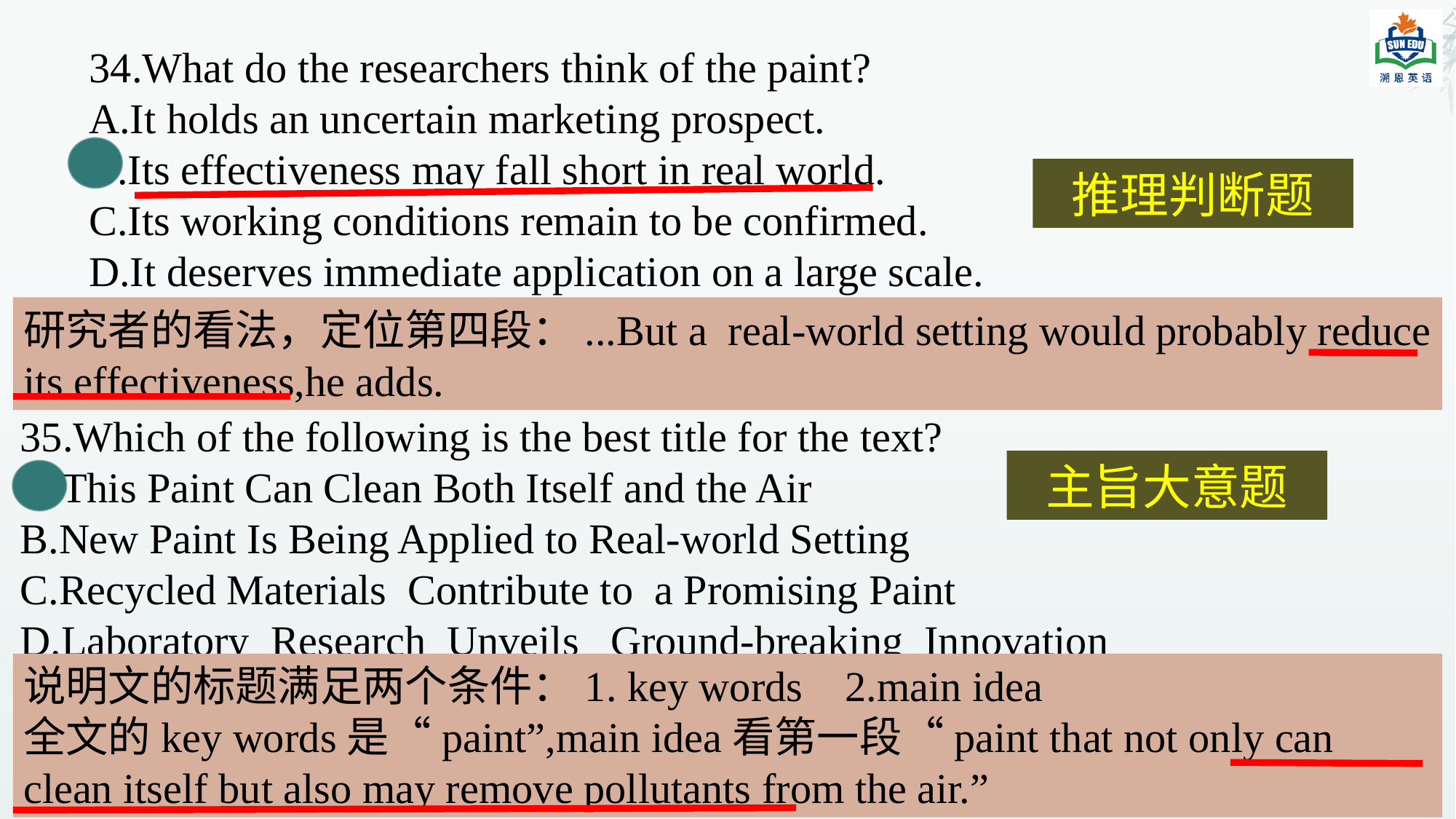

34.What do the researchers think of the paint?
A.It holds an uncertain marketing prospect.
B.Its effectiveness may fall short in real world.
C.Its working conditions remain to be confirmed.
D.It deserves immediate application on a large scale.

推理判断题
研究者的看法，定位第四段：...But a  real-world setting would probably reduce its effectiveness,he adds.
35.Which of the following is the best title for the text?
A.This Paint Can Clean Both Itself and the Air
B.New Paint Is Being Applied to Real-world Setting
C.Recycled Materials  Contribute to  a Promising Paint
D.Laboratory  Research  Unveils   Ground-breaking  Innovation
主旨大意题

说明文的标题满足两个条件：1. key words    2.main idea
全文的key words是“paint”,main idea看第一段“paint that not only can clean itself but also may remove pollutants from the air.”